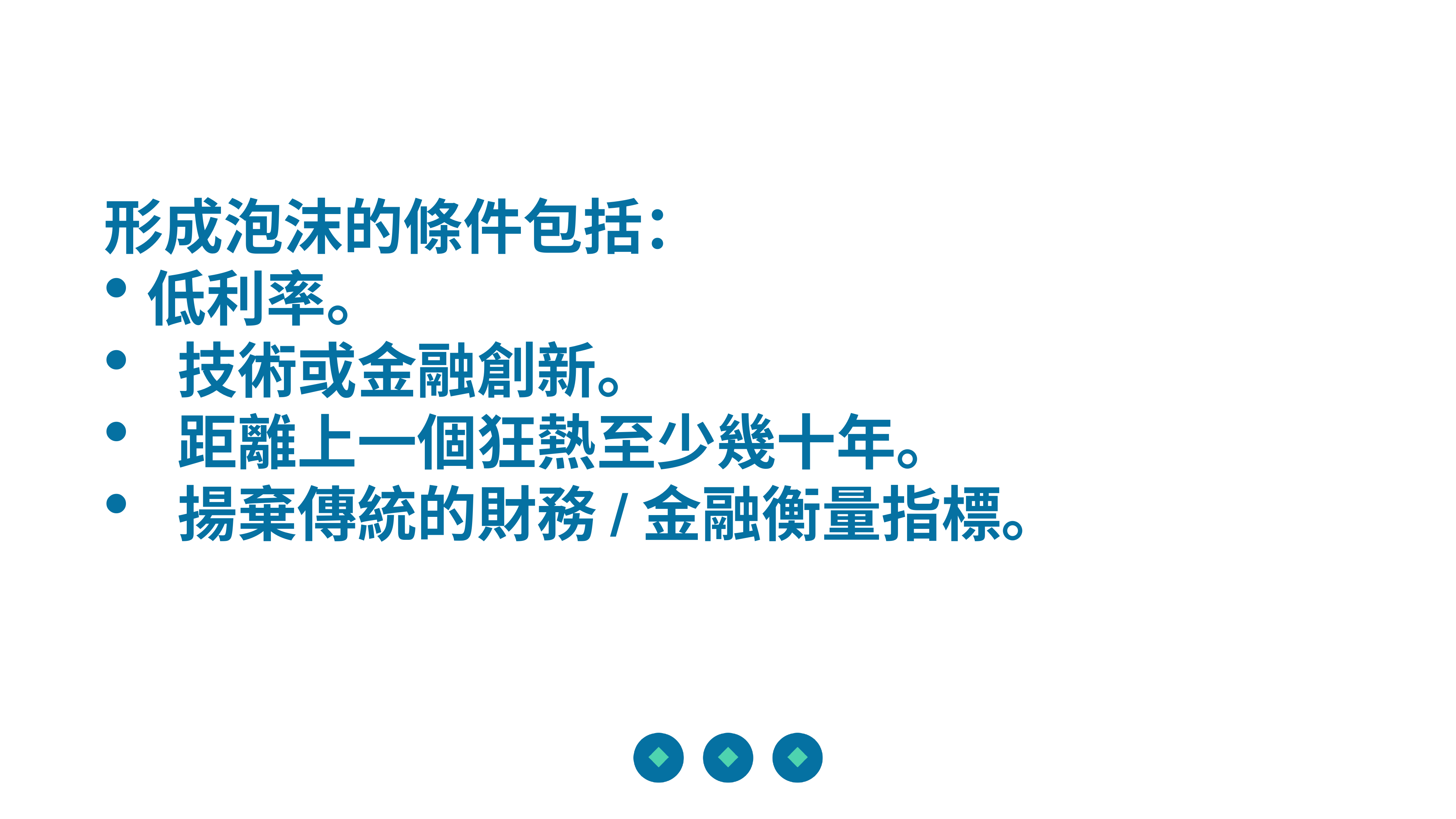

形成泡沫的條件包括：
低利率。
 技術或金融創新。
 距離上一個狂熱至少幾十年。
 揚棄傳統的財務/金融衡量指標。